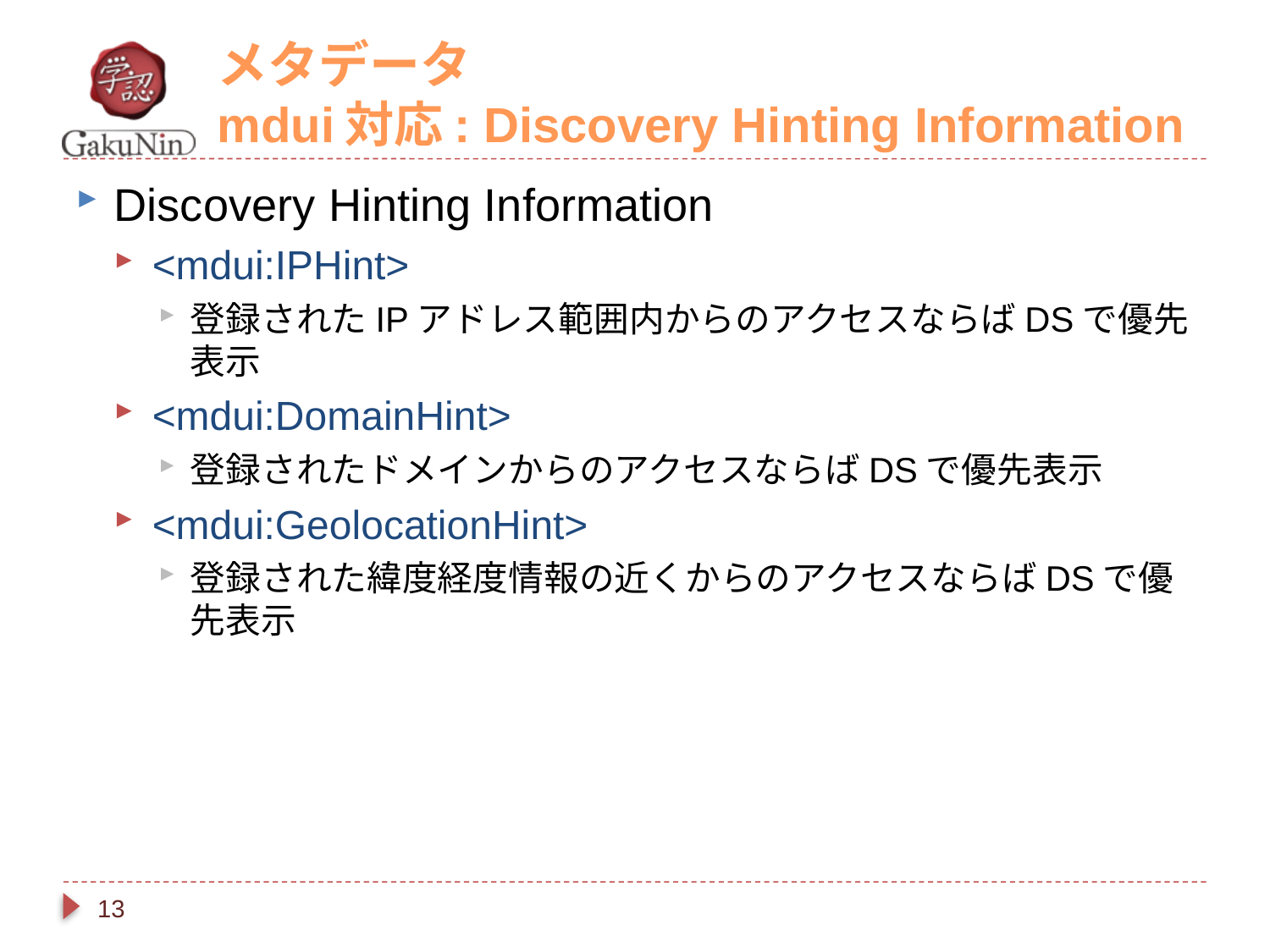

# メタデータ mdui対応: Discovery Hinting Information
Discovery Hinting Information
<mdui:IPHint>
登録されたIPアドレス範囲内からのアクセスならばDSで優先表示
<mdui:DomainHint>
登録されたドメインからのアクセスならばDSで優先表示
<mdui:GeolocationHint>
登録された緯度経度情報の近くからのアクセスならばDSで優先表示

13